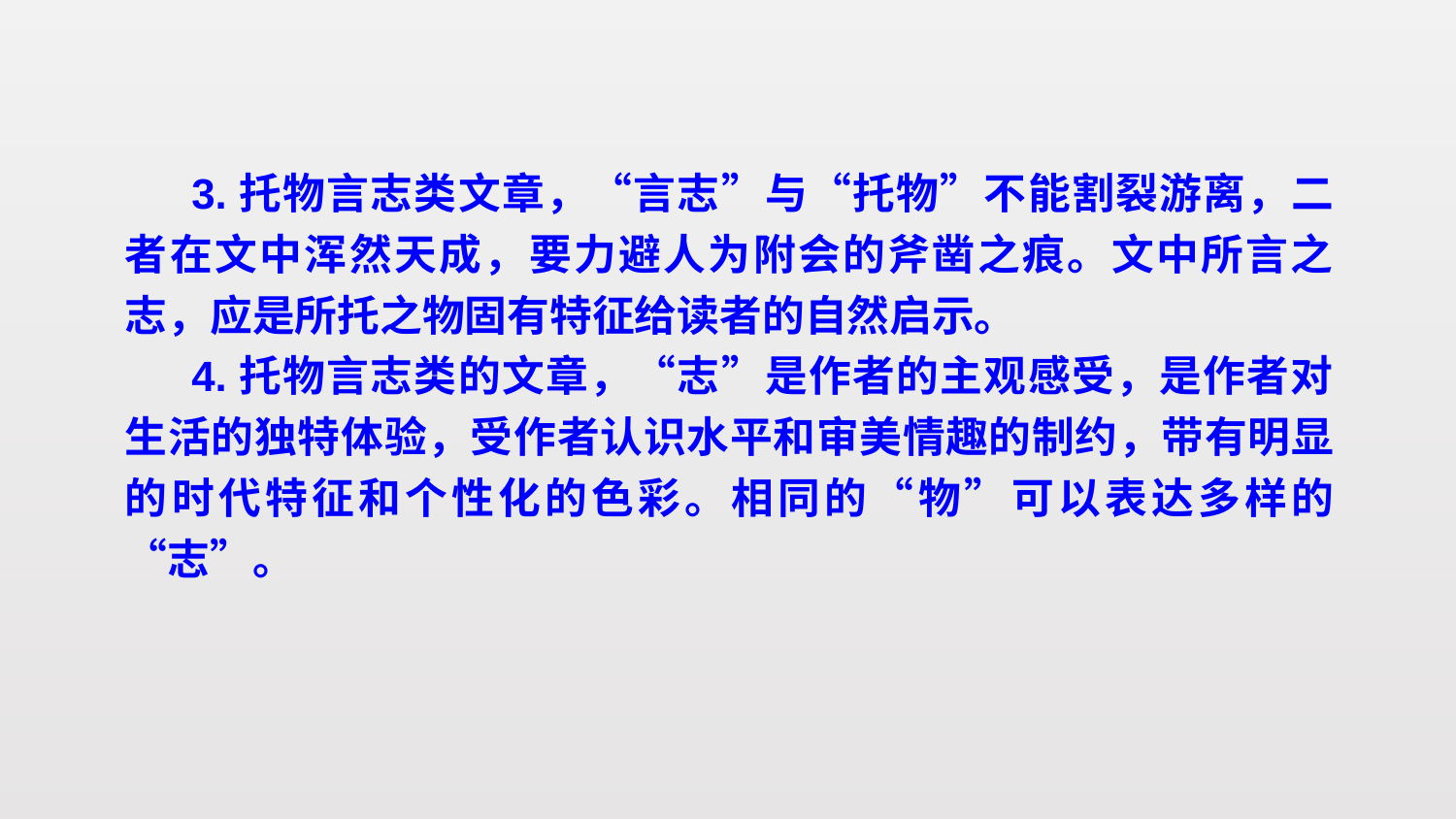

3.托物言志类文章，“言志”与“托物”不能割裂游离，二者在文中浑然天成，要力避人为附会的斧凿之痕。文中所言之志，应是所托之物固有特征给读者的自然启示。
     4.托物言志类的文章，“志”是作者的主观感受，是作者对生活的独特体验，受作者认识水平和审美情趣的制约，带有明显的时代特征和个性化的色彩。相同的“物”可以表达多样的“志”。